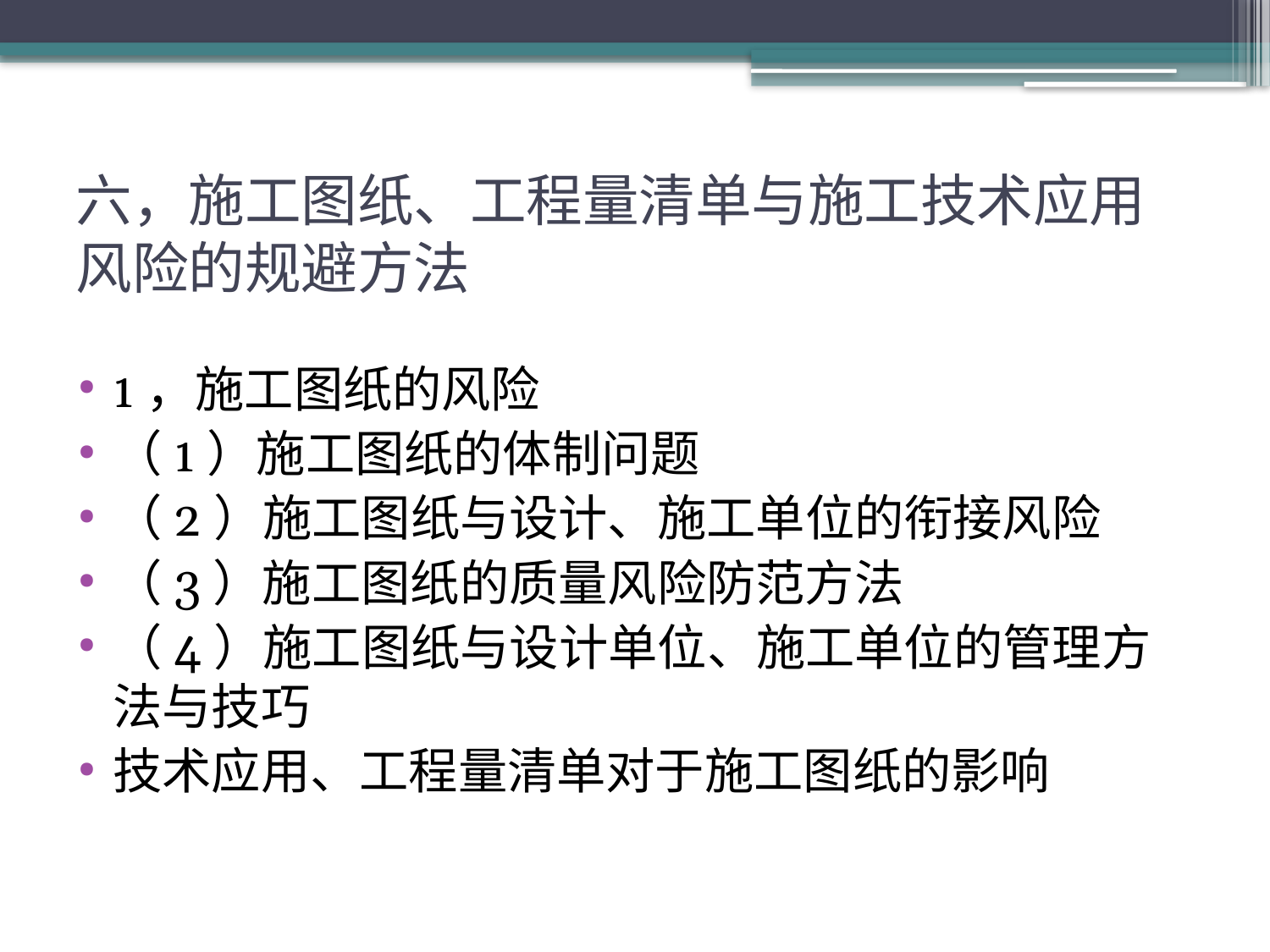

# 六，施工图纸、工程量清单与施工技术应用风险的规避方法
1，施工图纸的风险
（1）施工图纸的体制问题
（2）施工图纸与设计、施工单位的衔接风险
（3）施工图纸的质量风险防范方法
（4）施工图纸与设计单位、施工单位的管理方法与技巧
技术应用、工程量清单对于施工图纸的影响